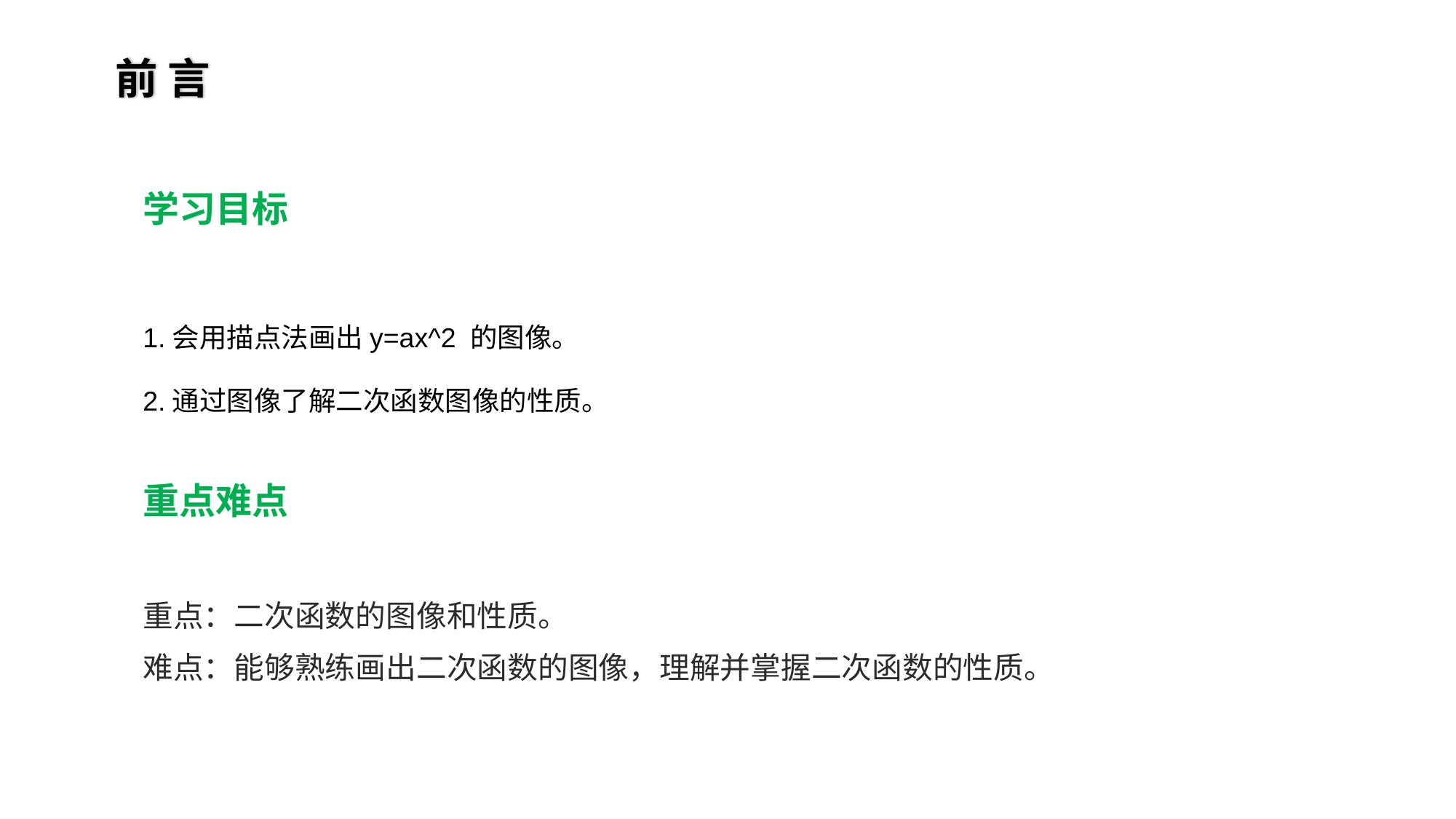

前 言
学习目标
1.会用描点法画出y=ax^2 的图像。
2.通过图像了解二次函数图像的性质。
重点难点
重点：二次函数的图像和性质。
难点：能够熟练画出二次函数的图像，理解并掌握二次函数的性质。